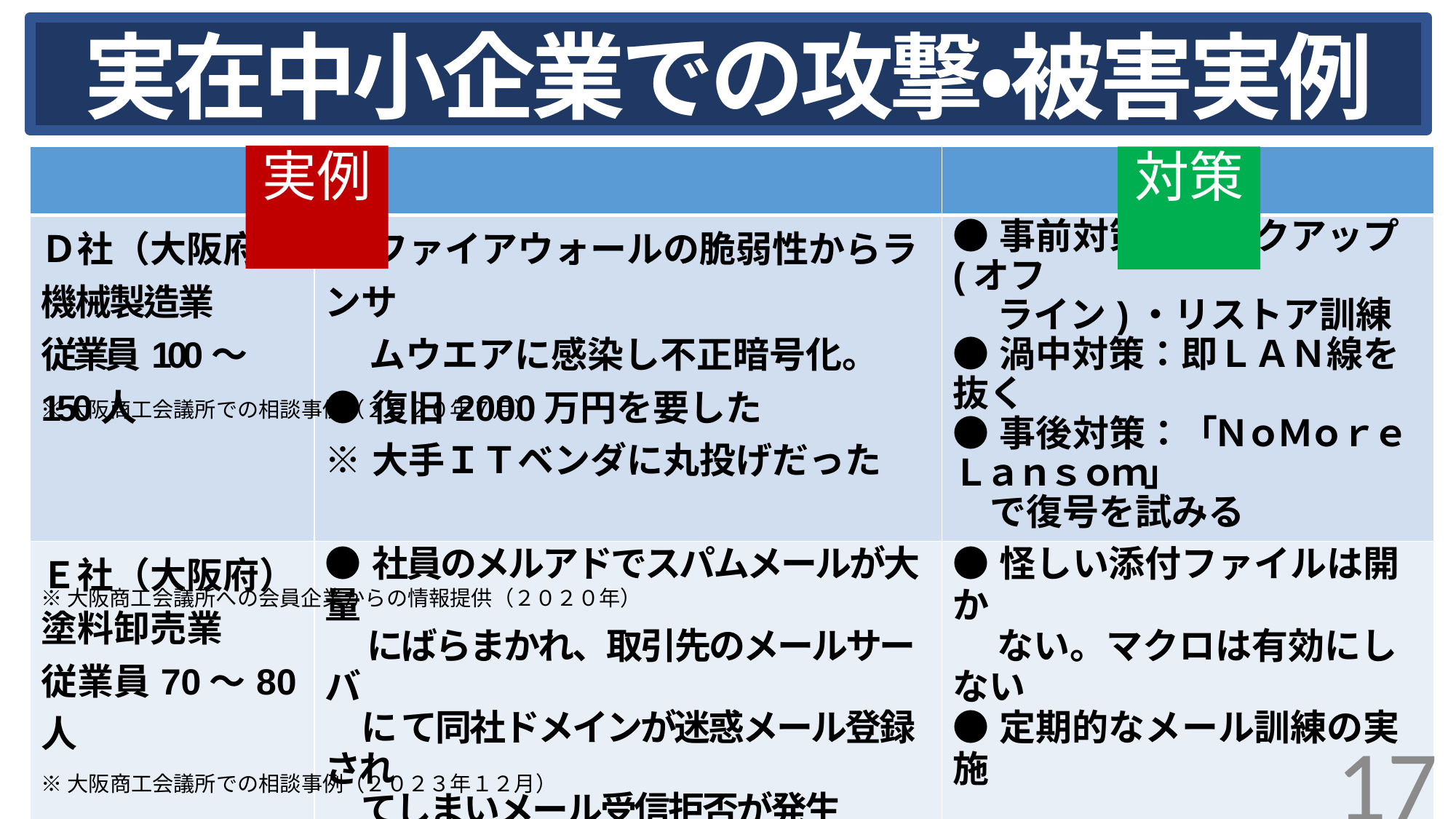

実在中小企業での攻撃・被害実例
実例
|  |  |  |
| --- | --- | --- |
| Ｄ社（大阪府） 機械製造業 従業員100～150人 | ●ファイアウォールの脆弱性からランサ 　 ムウエアに感染し不正暗号化。 ●復旧2000万円を要した ※大手ＩＴベンダに丸投げだった | ●事前対策：バックアップ(オフ 　 ライン)・リストア訓練 ●渦中対策：即ＬＡＮ線を抜く ●事後対策：「ＮｏＭｏｒｅＬａｎｓｏｍ」 で復号を試みる |
| Ｅ社（大阪府） 塗料卸売業 従業員70～80人 | ●社員のメルアドでスパムメールが大量 にばらまかれ、取引先のメールサーバ に て同社ドメインが迷惑メール登録され てしまいメール受信拒否が発生 | ●怪しい添付ファイルは開か 　 ない。マクロは有効にしない ●定期的なメール訓練の実施 |
| Ｆ社（大阪府） 印刷物卸小売業 従業員10～20人 | ●WordPressで作成されたＨＰが乗っ取 　 られ、他社の通販サイト（これも乗っ 　 取られている）に改竄された ※大阪府警からの連絡で発覚 | ●「isitwp」で自社HPがWordPress 　　で作られているか確認 ●ユーザリストやログインページを 　　非公開設定にする。 |
対策
※大阪商工会議所での相談事例（２０２０年７月）
※大阪商工会議所への会員企業からの情報提供（２０２０年）
17
※大阪商工会議所での相談事例（２０２３年１２月）